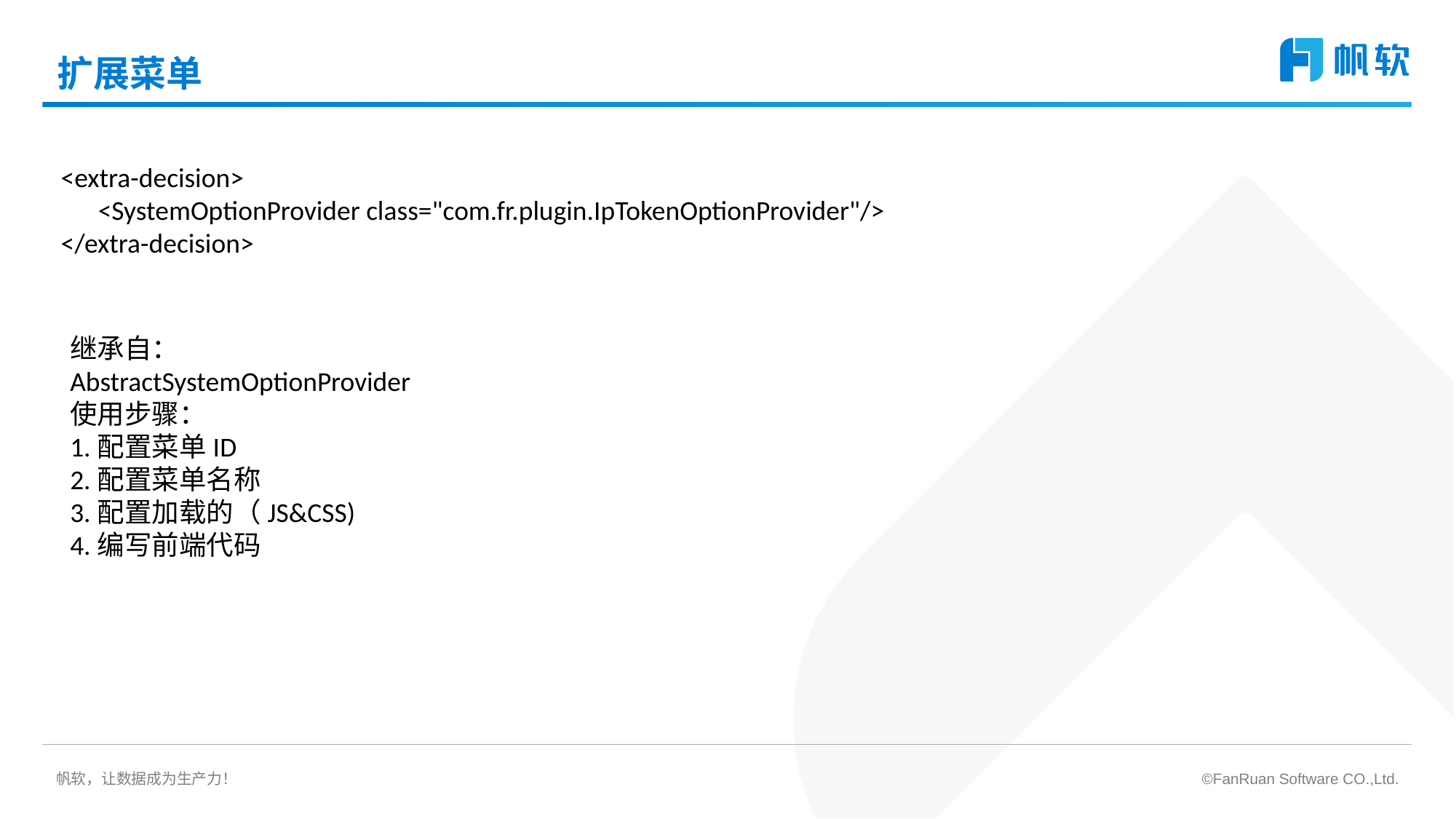

# 扩展菜单
<extra-decision>
      <SystemOptionProvider class="com.fr.plugin.IpTokenOptionProvider"/>
</extra-decision>
继承自：
AbstractSystemOptionProvider
使用步骤：
1.配置菜单ID
2.配置菜单名称
3.配置加载的（JS&CSS)
4.编写前端代码